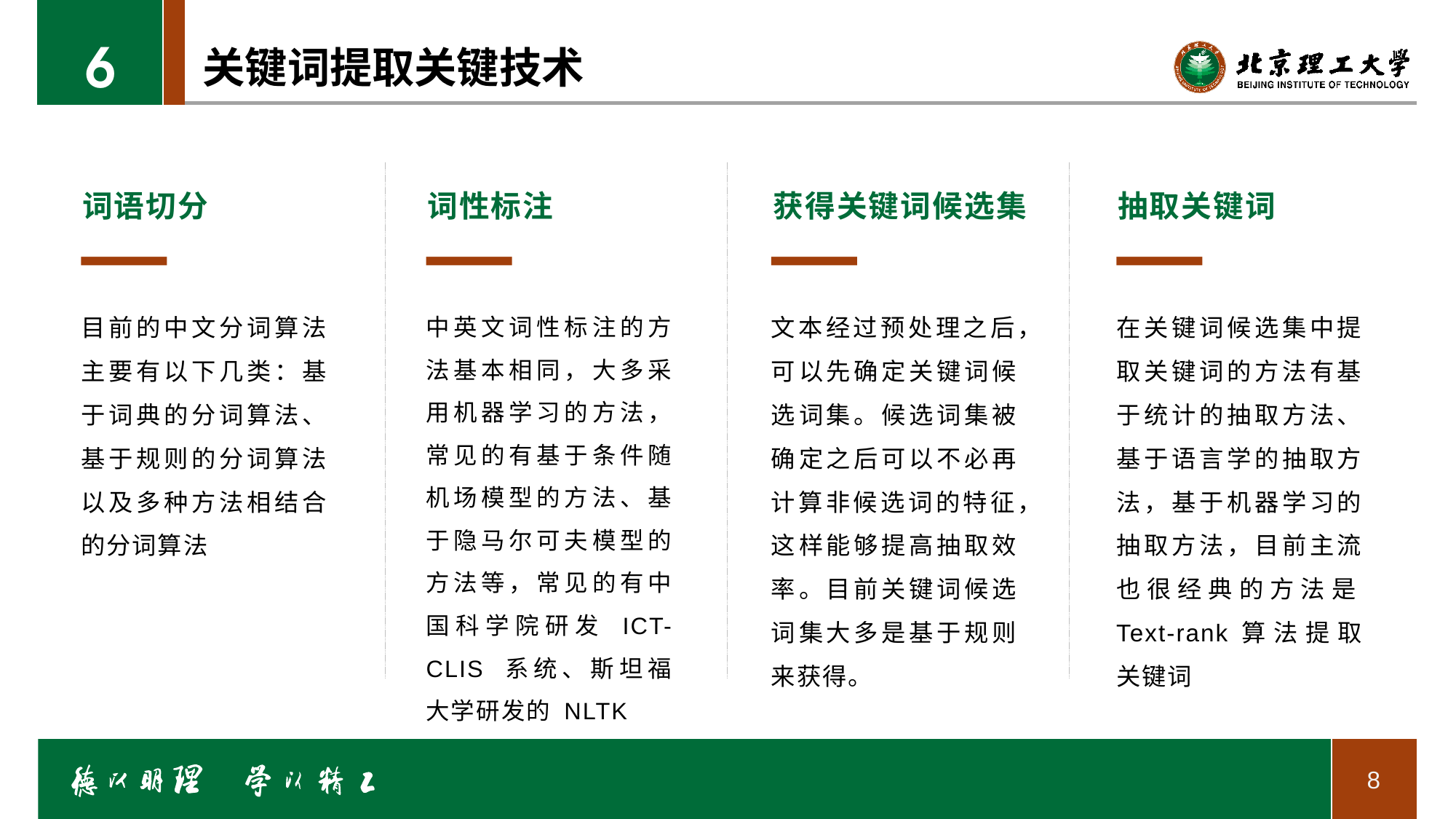

6
# 关键词提取关键技术
词语切分

目前的中文分词算法主要有以下几类：基于词典的分词算法、基于规则的分词算法以及多种方法相结合的分词算法
词性标注

中英文词性标注的方法基本相同，大多采用机器学习的方法，常见的有基于条件随机场模型的方法、基于隐马尔可夫模型的方法等，常见的有中国科学院研发 ICT-CLIS 系统、斯坦福大学研发的 NLTK
获得关键词候选集

文本经过预处理之后，可以先确定关键词候选词集。候选词集被确定之后可以不必再计算非候选词的特征，这样能够提高抽取效率。目前关键词候选词集大多是基于规则来获得。
抽取关键词

在关键词候选集中提取关键词的方法有基于统计的抽取方法、基于语言学的抽取方法，基于机器学习的抽取方法，目前主流也很经典的方法是Text-rank算法提取关键词